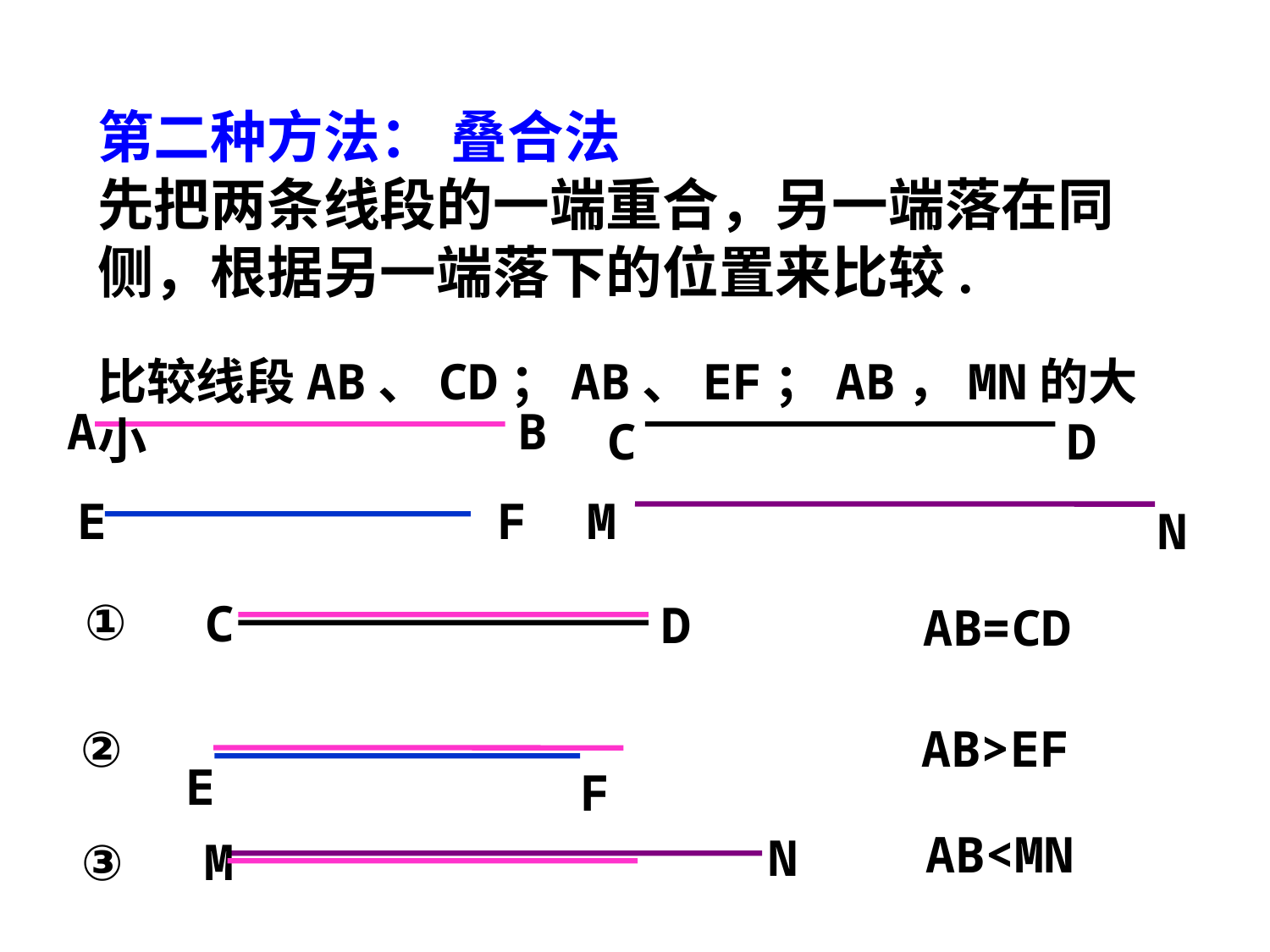

第二种方法：
先把两条线段的一端重合，另一端落在同侧，根据另一端落下的位置来比较.
叠合法
比较线段AB、CD；AB、EF；AB，MN的大小
A
B

C
D

E
F

M
N

①
C
D

AB=CD

②
AB>EF

E

F
AB<MN
N
M

③